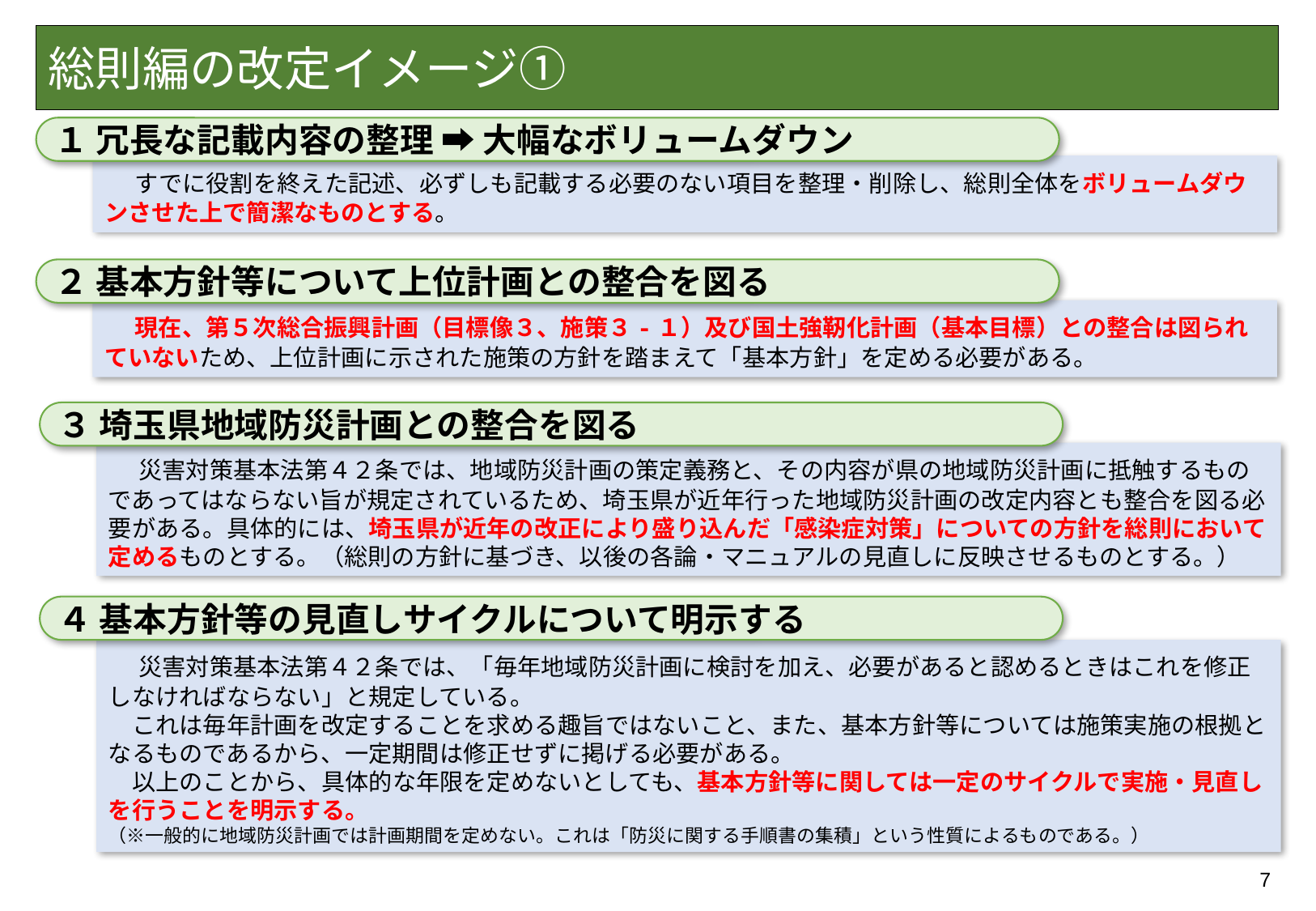

# 総則編の改定イメージ①
１ 冗長な記載内容の整理 ➡ 大幅なボリュームダウン
　すでに役割を終えた記述、必ずしも記載する必要のない項目を整理・削除し、総則全体をボリュームダウンさせた上で簡潔なものとする。
２ 基本方針等について上位計画との整合を図る
　現在、第５次総合振興計画（目標像３、施策３-１）及び国土強靭化計画（基本目標）との整合は図られていないため、上位計画に示された施策の方針を踏まえて「基本方針」を定める必要がある。
３ 埼玉県地域防災計画との整合を図る
　災害対策基本法第４２条では、地域防災計画の策定義務と、その内容が県の地域防災計画に抵触するものであってはならない旨が規定されているため、埼玉県が近年行った地域防災計画の改定内容とも整合を図る必要がある。具体的には、埼玉県が近年の改正により盛り込んだ「感染症対策」についての方針を総則において定めるものとする。（総則の方針に基づき、以後の各論・マニュアルの見直しに反映させるものとする。）
４ 基本方針等の見直しサイクルについて明示する
　災害対策基本法第４２条では、「毎年地域防災計画に検討を加え、必要があると認めるときはこれを修正しなければならない」と規定している。
　これは毎年計画を改定することを求める趣旨ではないこと、また、基本方針等については施策実施の根拠となるものであるから、一定期間は修正せずに掲げる必要がある。
　以上のことから、具体的な年限を定めないとしても、基本方針等に関しては一定のサイクルで実施・見直しを行うことを明示する。
（※一般的に地域防災計画では計画期間を定めない。これは「防災に関する手順書の集積」という性質によるものである。）
7